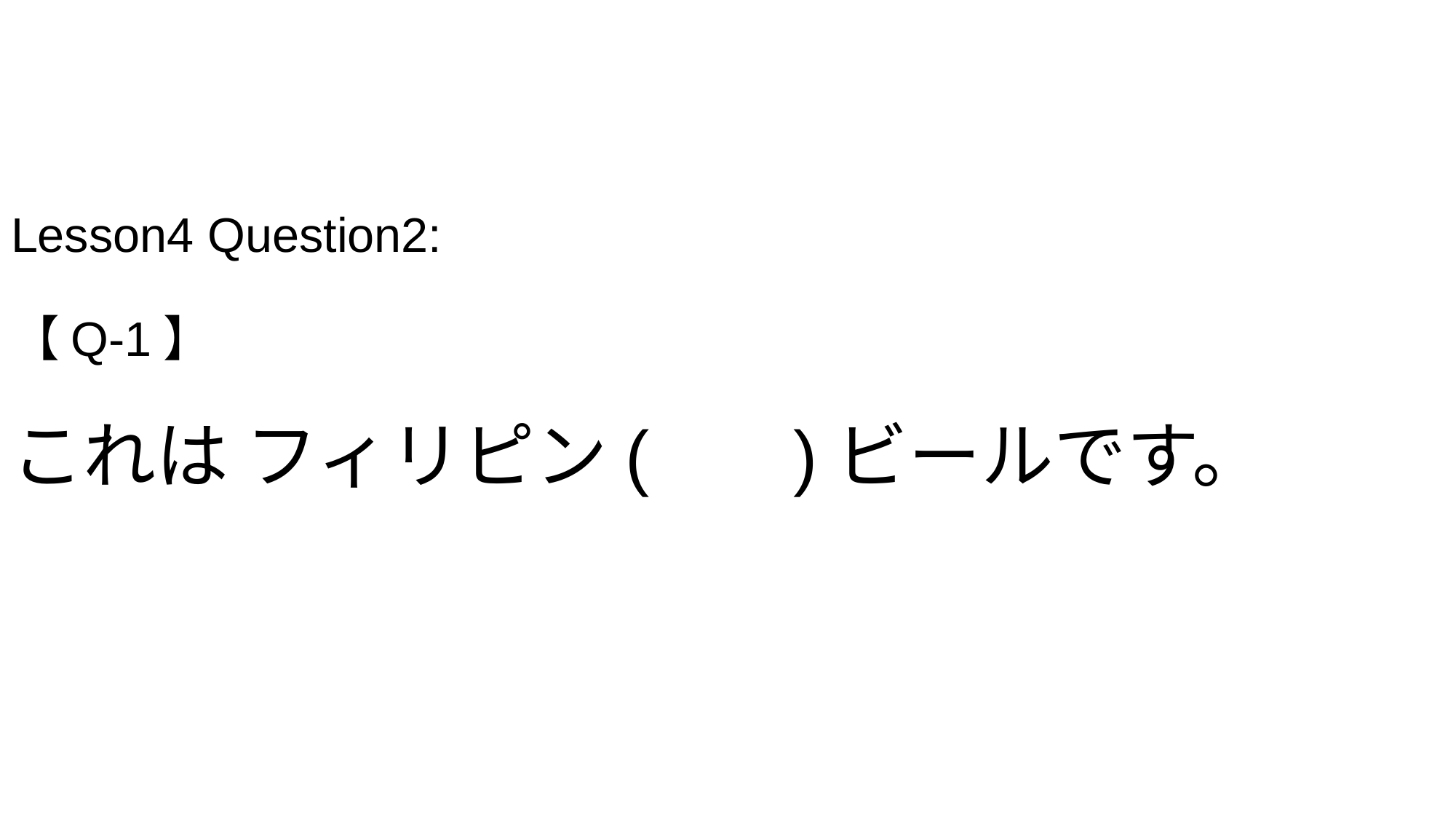

# Lesson4 Question2: 【Q-1】 これは フィリピン( の )ビールです。